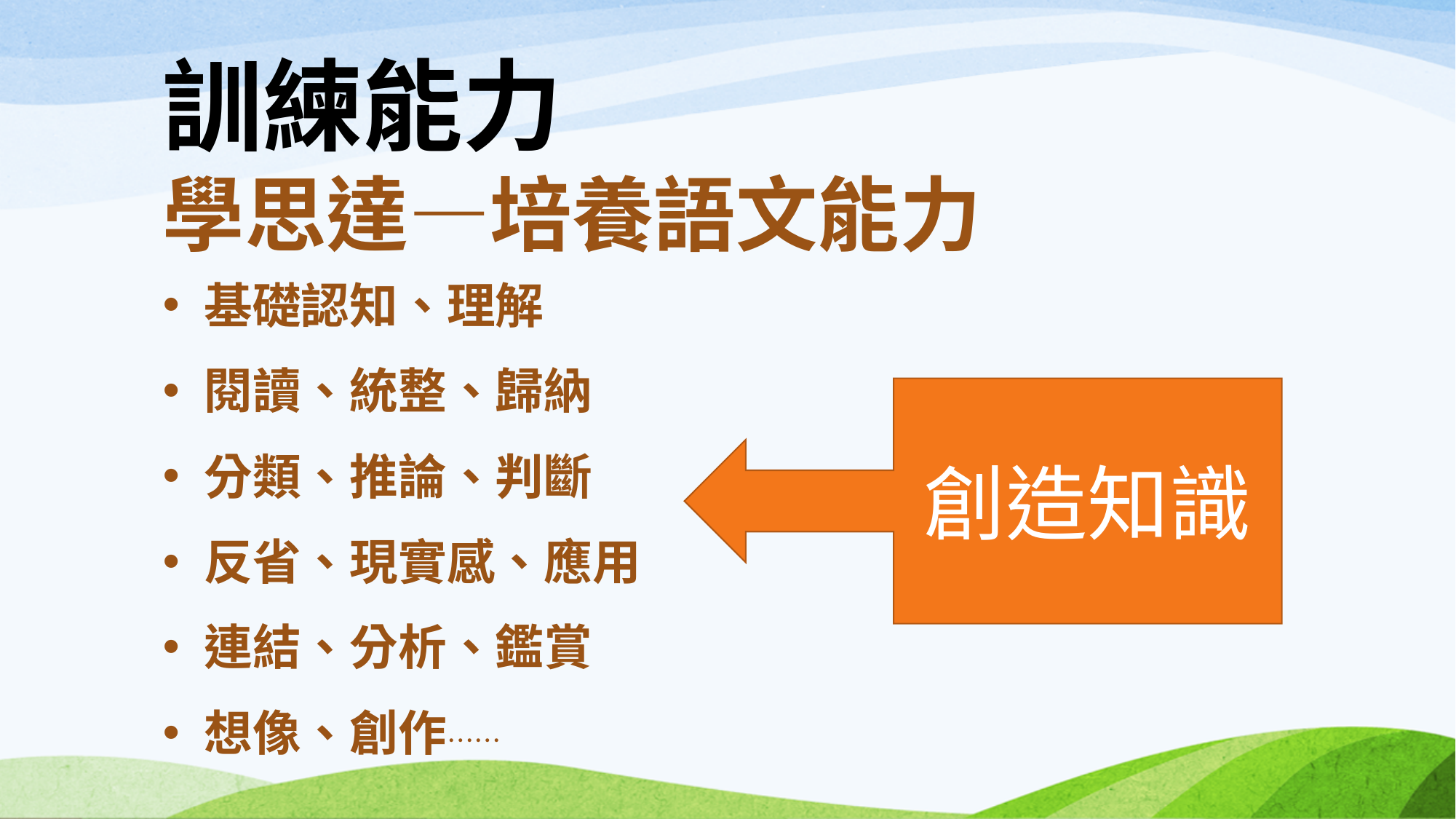

訓練能力
學思達—培養語文能力
基礎認知、理解
閱讀、統整、歸納
分類、推論、判斷
反省、現實感、應用
連結、分析、鑑賞
想像、創作……
創造知識